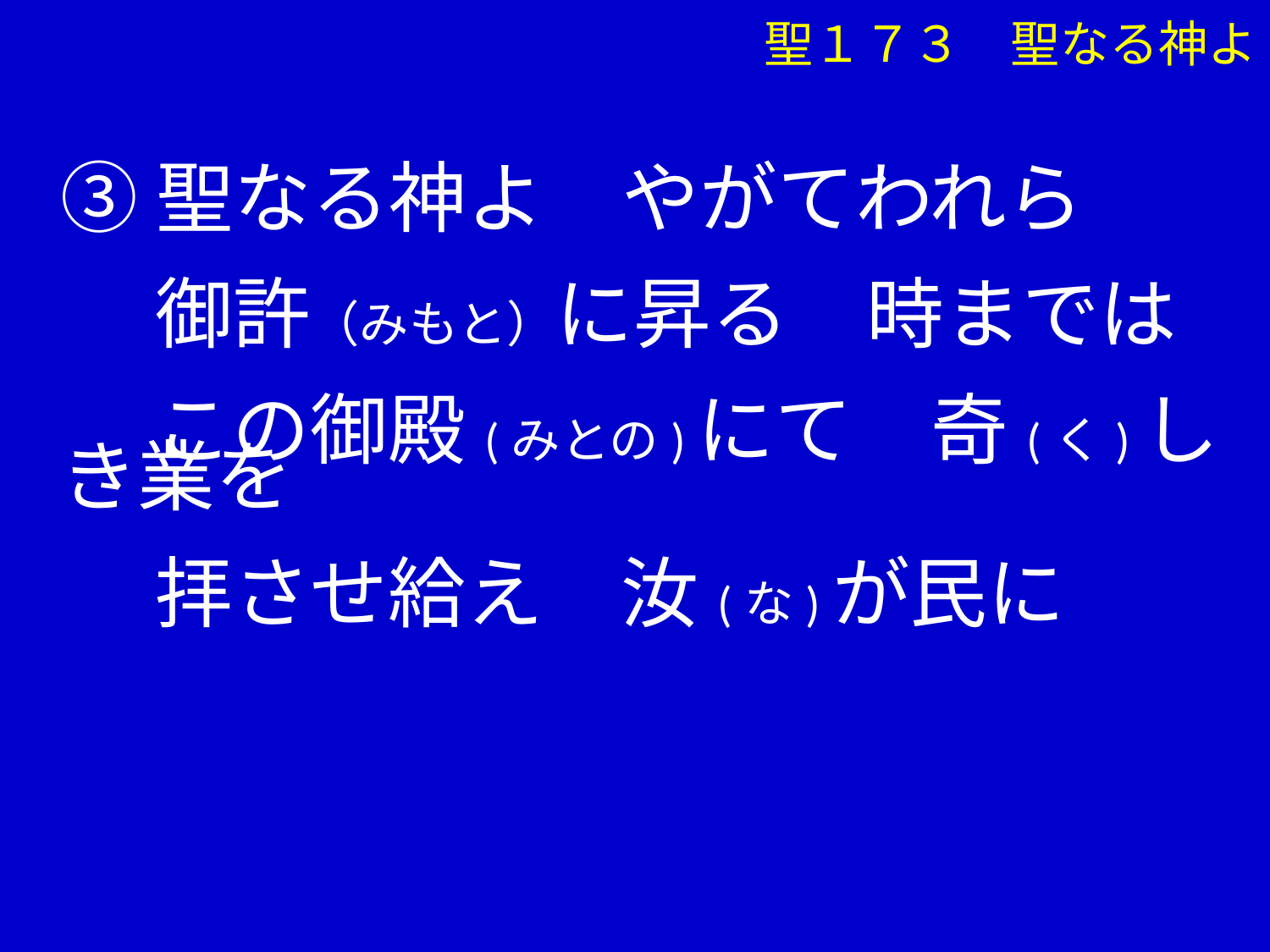

聖１７３　聖なる神よ

③聖なる神よ　やがてわれら
　 御許（みもと）に昇る　時までは
　 この御殿(みとの)にて　奇(く)しき業を
　 拝させ給え　汝(な)が民に